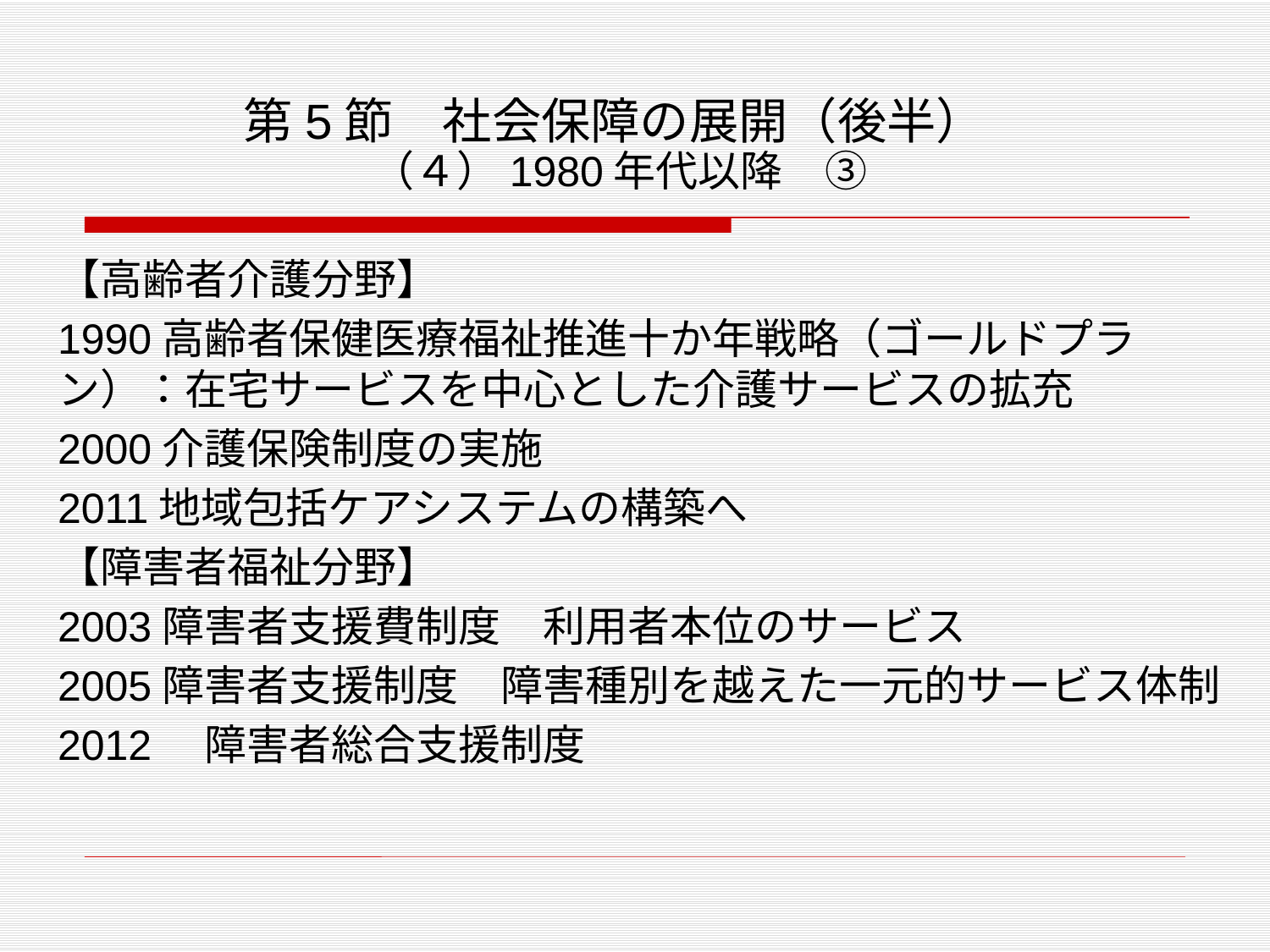

# 第5節　社会保障の展開（後半） （４）1980年代以降　③
【高齢者介護分野】
1990高齢者保健医療福祉推進十か年戦略（ゴールドプラン）：在宅サービスを中心とした介護サービスの拡充
2000介護保険制度の実施
2011地域包括ケアシステムの構築へ
【障害者福祉分野】
2003障害者支援費制度　利用者本位のサービス
2005障害者支援制度　障害種別を越えた一元的サービス体制
2012　障害者総合支援制度